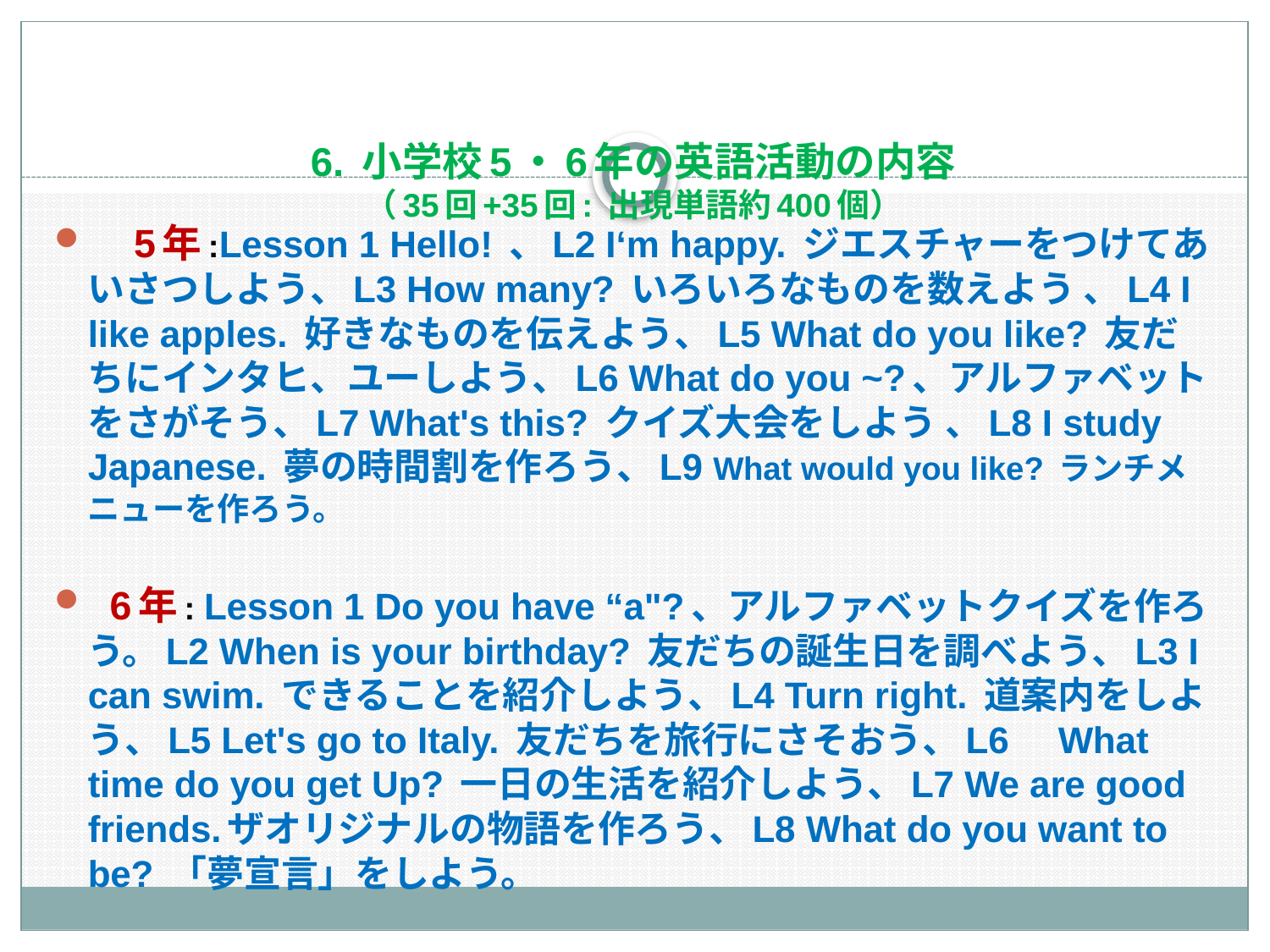

# 6. 小学校5・6年の英語活動の内容 （35回+35回: 出現単語約400個）
　5年:Lesson 1 Hello! 、L2 I‘m happy. ジエスチャーをつけてあいさつしよう、L3 How many? いろいろなものを数えよう 、L4 I like apples. 好きなものを伝えよう、L5 What do you like? 友だちにインタヒ、ユーしよう、L6 What do you ~?、アルファベットをさがそう、L7 What's this? クイズ大会をしよう 、L8 I study Japanese. 夢の時間割を作ろう、L9 What would you like? ランチメニューを作ろう。

  6年: Lesson 1 Do you have “a"?、アルファベットクイズを作ろう。L2 When is your birthday? 友だちの誕生日を調べよう、L3 I can swim. できることを紹介しよう、L4 Turn right. 道案内をしよう、L5 Let's go to Italy. 友だちを旅行にさそおう、L6　What time do you get Up? 一日の生活を紹介しよう、L7 We are good friends.ザオリジナルの物語を作ろう、L8 What do you want to be? 「夢宣言」をしよう。